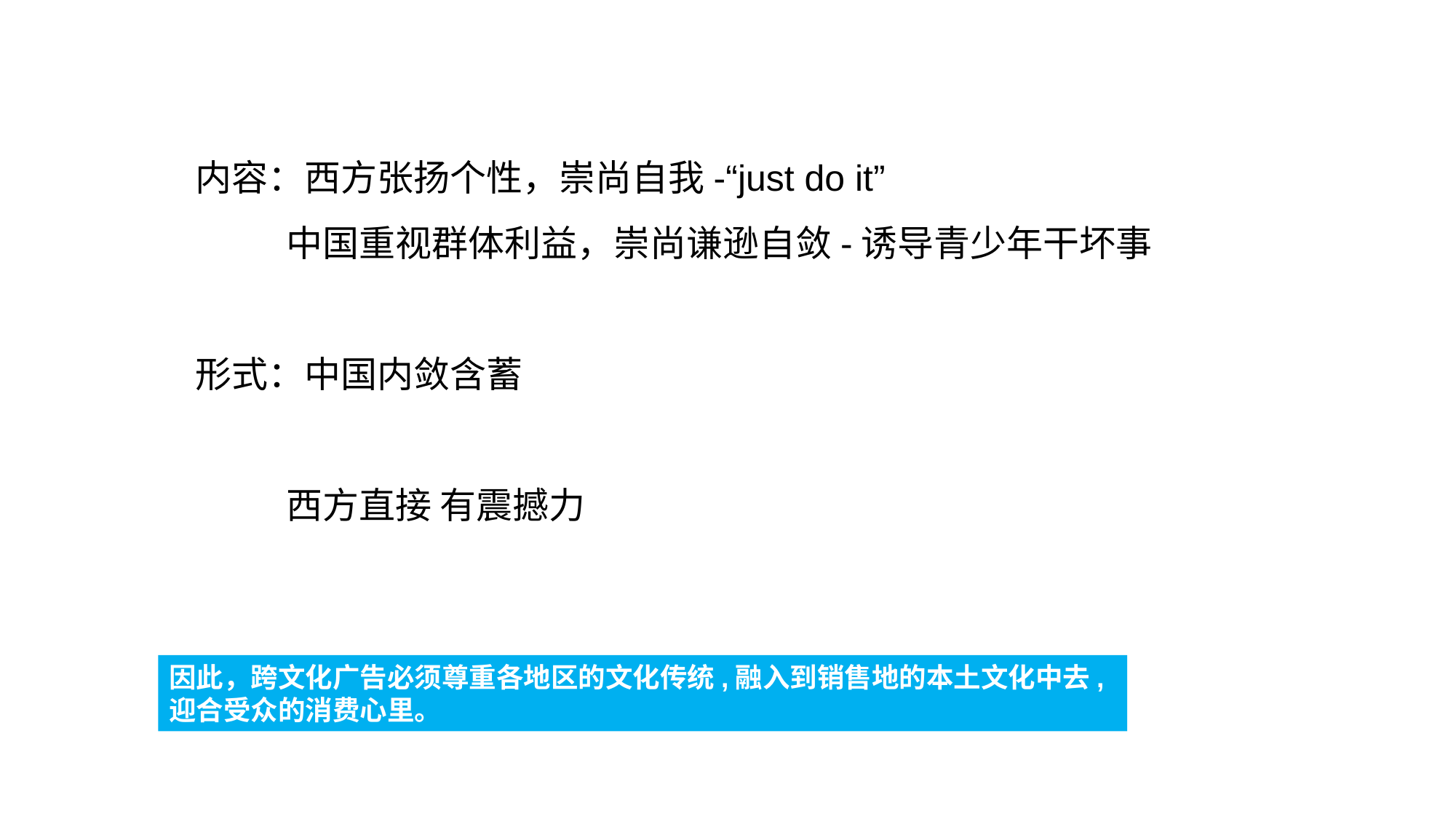

正视文化差异

内容：西方张扬个性，崇尚自我-“just do it”
          中国重视群体利益，崇尚谦逊自敛-诱导青少年干坏事

形式：中国内敛含蓄

          西方直接 有震撼力

因此，跨文化广告必须尊重各地区的文化传统,融入到销售地的本土文化中去,迎合受众的消费心里。